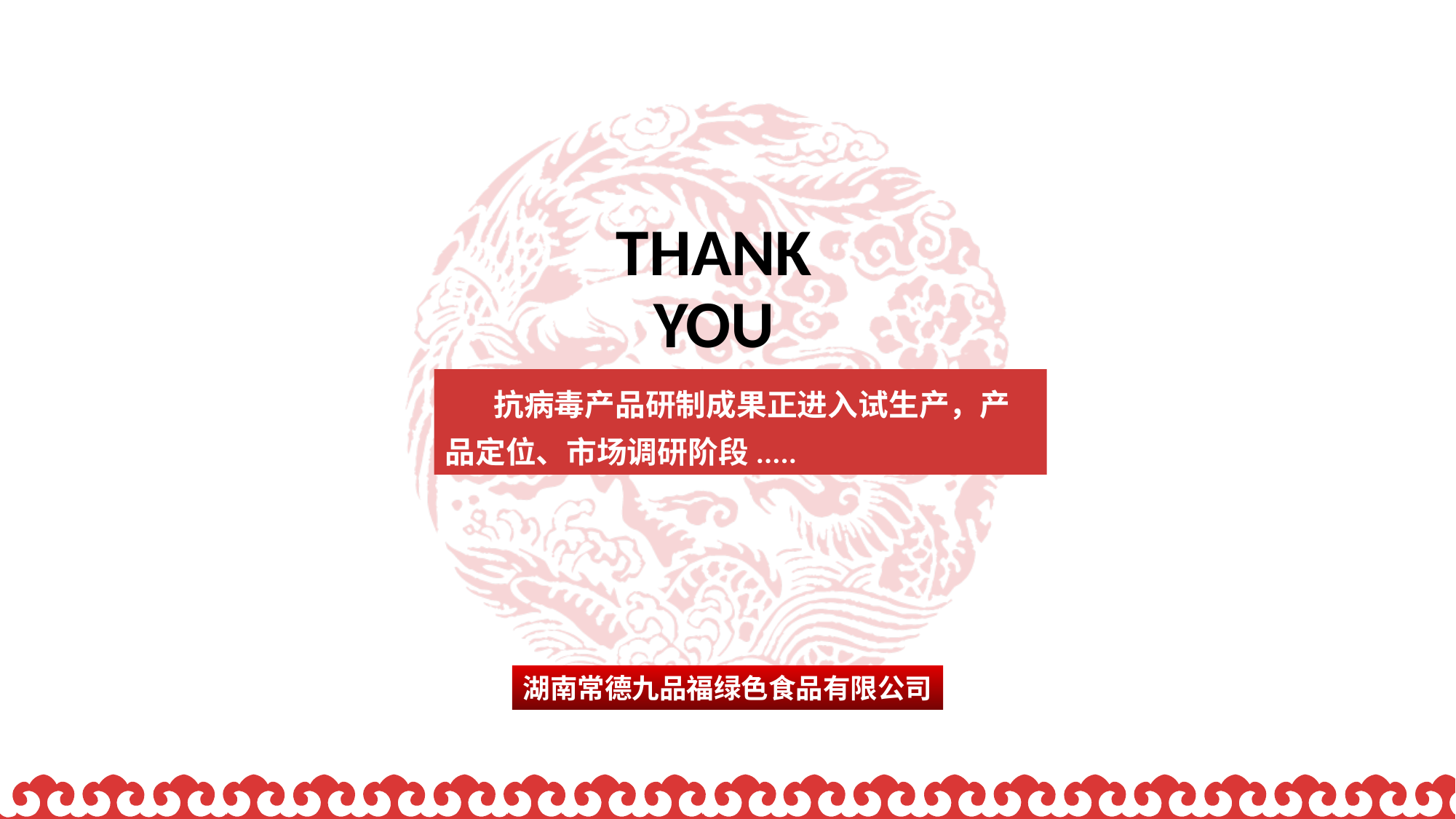

THANK
YOU
      抗病毒产品研制成果正进入试生产，产品定位、市场调研阶段.....
湖南常德九品福绿色食品有限公司